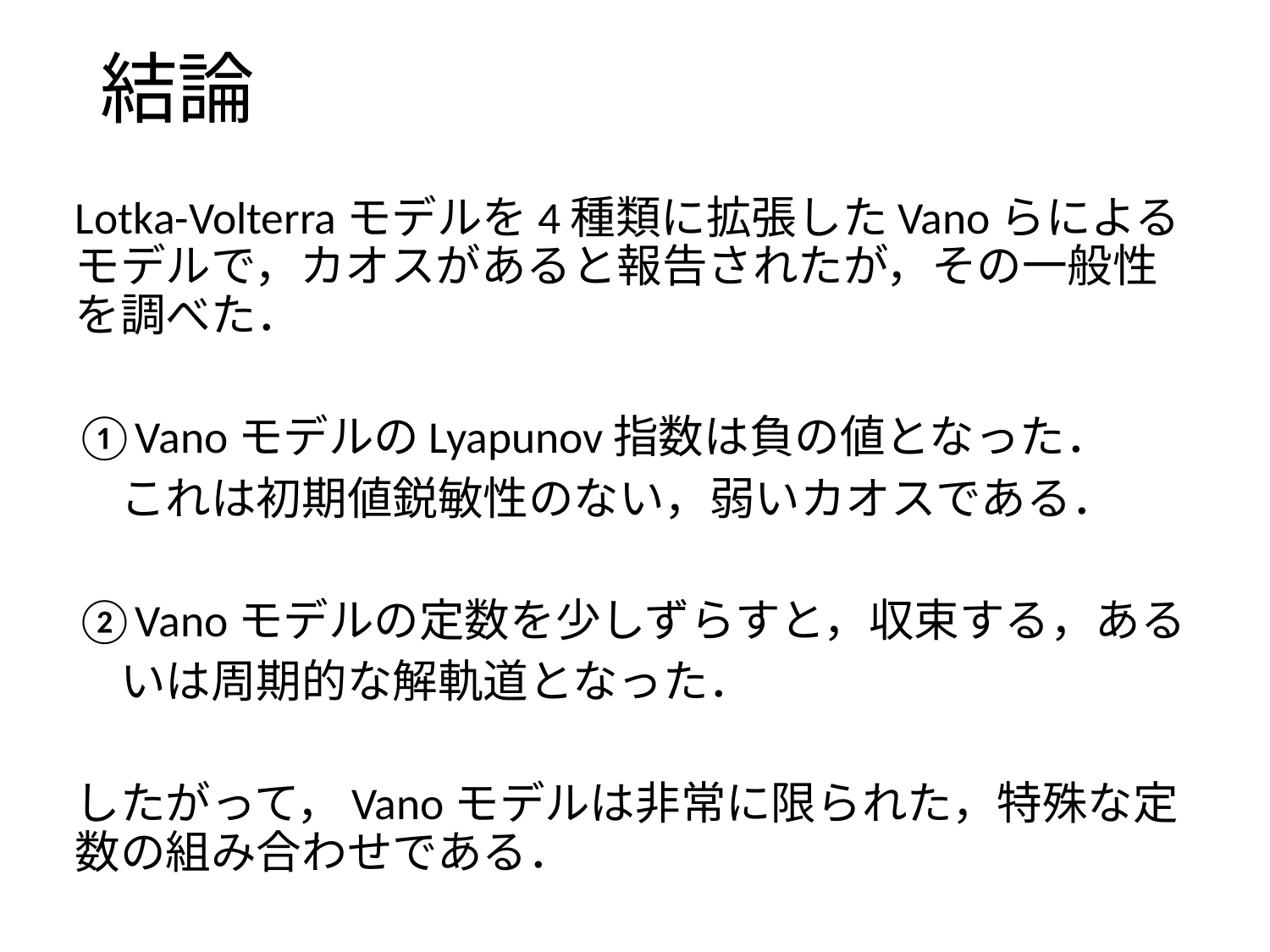

# 結論
Lotka-Volterraモデルを4種類に拡張したVanoらによるモデルで，カオスがあると報告されたが，その一般性を調べた．

①VanoモデルのLyapunov指数は負の値となった．
　これは初期値鋭敏性のない，弱いカオスである．

②Vanoモデルの定数を少しずらすと，収束する，ある
　いは周期的な解軌道となった．

したがって，Vanoモデルは非常に限られた，特殊な定数の組み合わせである．